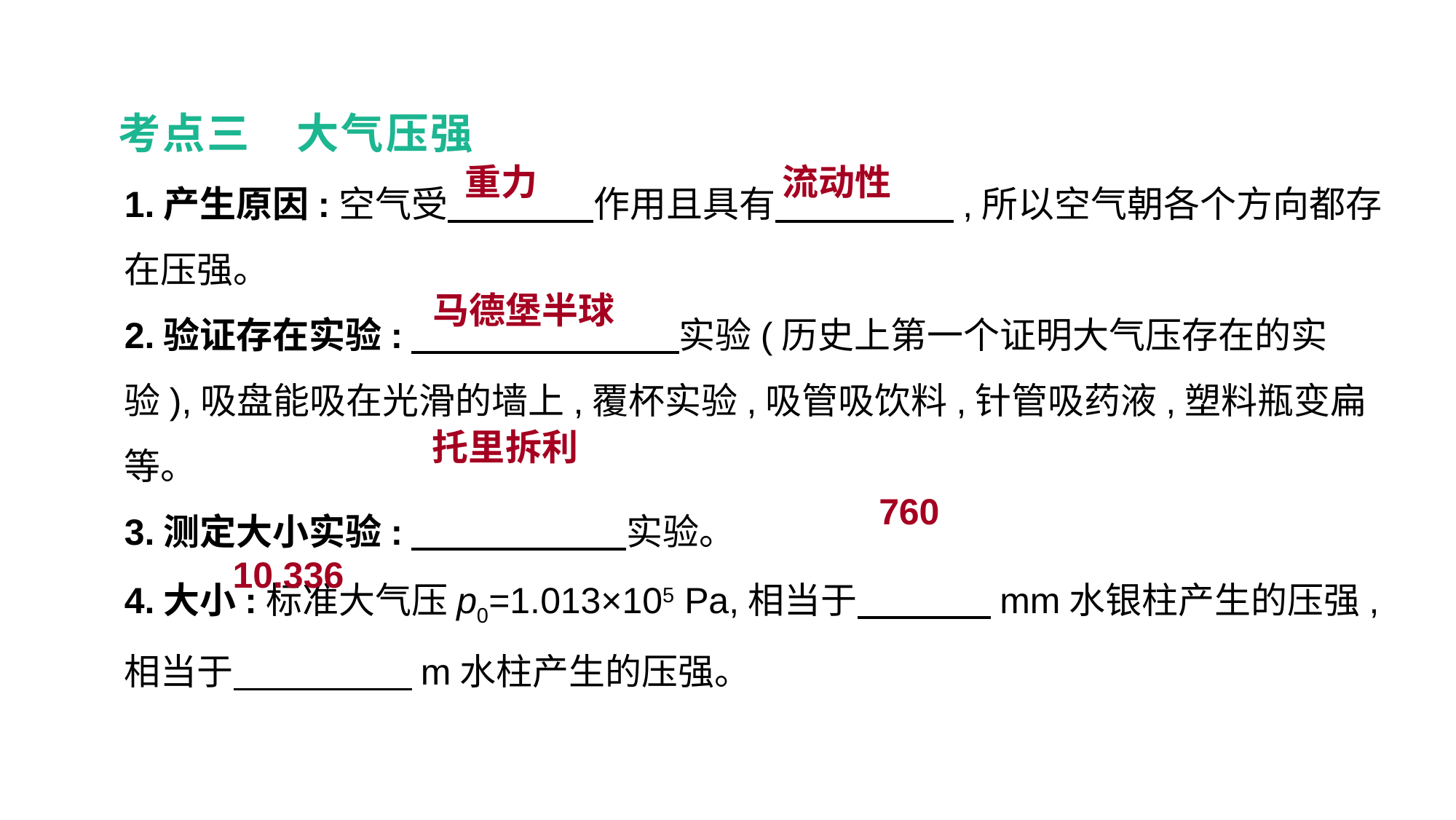

考点三　大气压强
1.产生原因:空气受　　　　作用且具有　    　　　,所以空气朝各个方向都存在压强。
2.验证存在实验:　　　      　　　实验(历史上第一个证明大气压存在的实验),吸盘能吸在光滑的墙上,覆杯实验,吸管吸饮料,针管吸药液,塑料瓶变扁等。
3.测定大小实验:　　    　　　实验。
4.大小:标准大气压p0=1.013×105 Pa,相当于　　   　mm水银柱产生的压强,相当于　    　　　m水柱产生的压强。
重力
流动性
马德堡半球
托里拆利
760
10.336